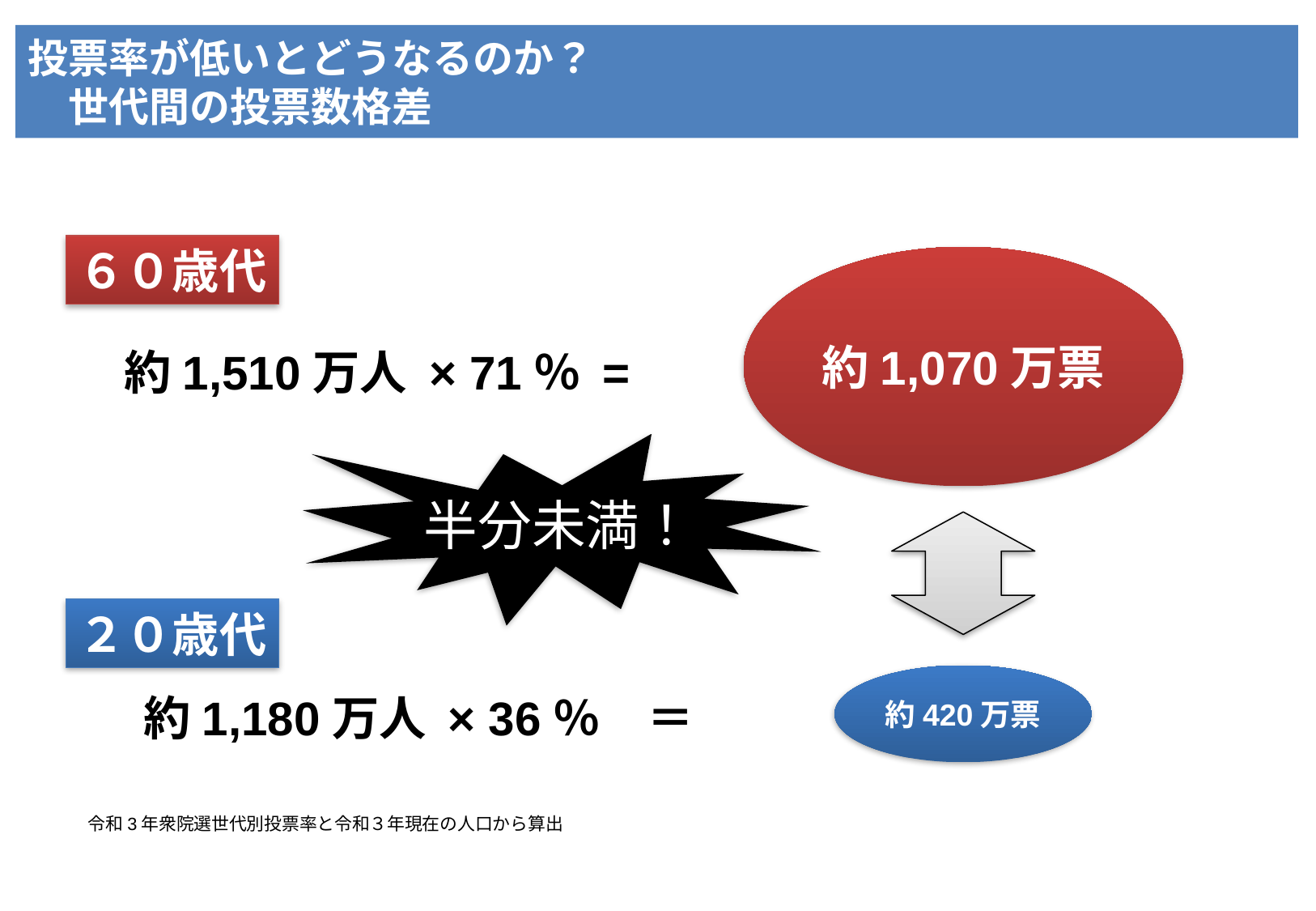

# 投票率が低いとどうなるのか？ 　世代間の投票数格差
６０歳代
約1,070万票
約1,510万人 × 71％ =
半分未満！

２０歳代
約420万票
約1,180万人 × 36％　＝
令和3年衆院選世代別投票率と令和３年現在の人口から算出